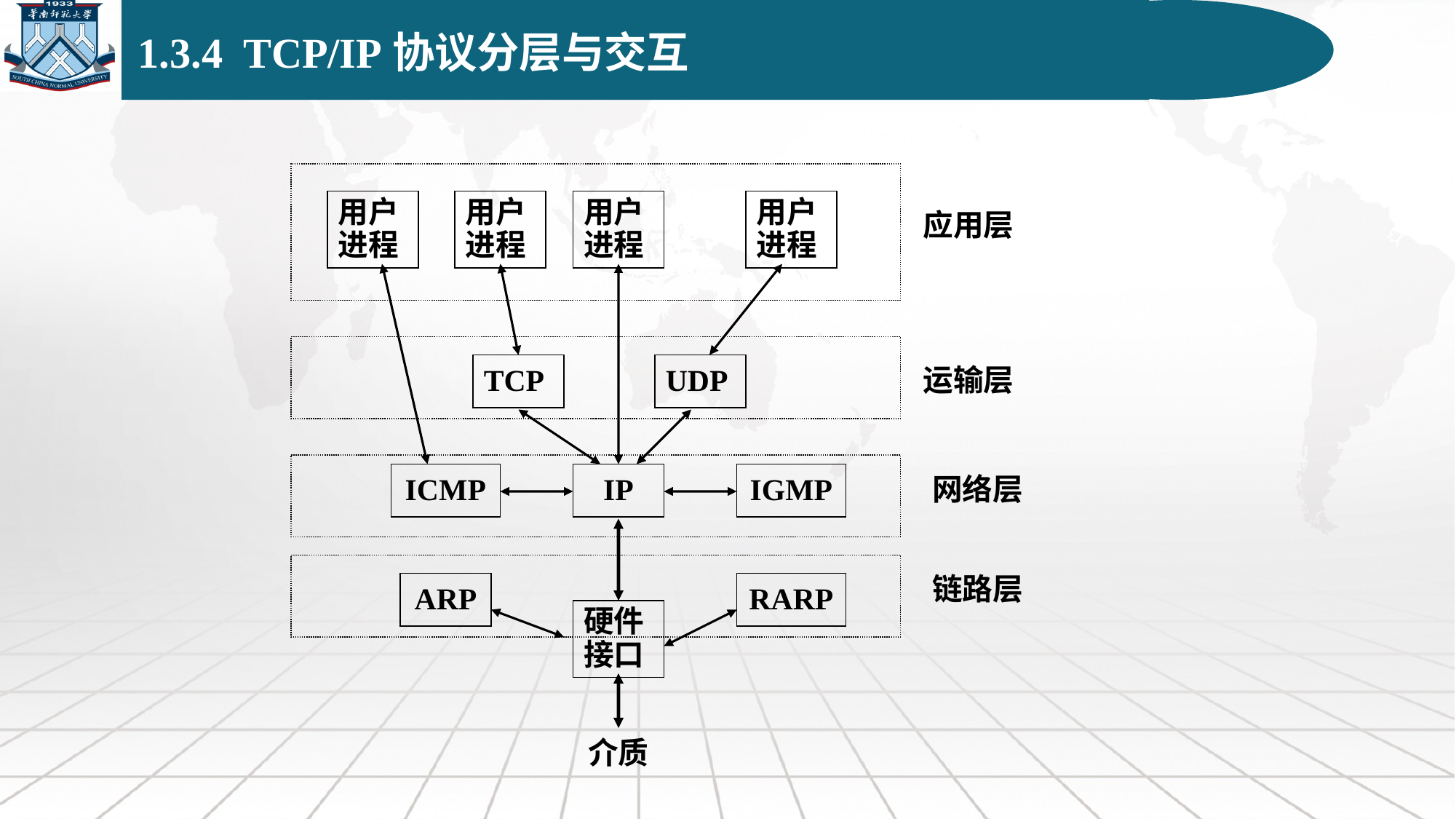

1.3.4  TCP/IP协议分层与交互

用户进程
用户进程
用户进程
用户进程
应用层

TCP
UDP
运输层

ICMP
IP
IGMP
网络层

链路层
ARP
RARP
硬件接口

介质